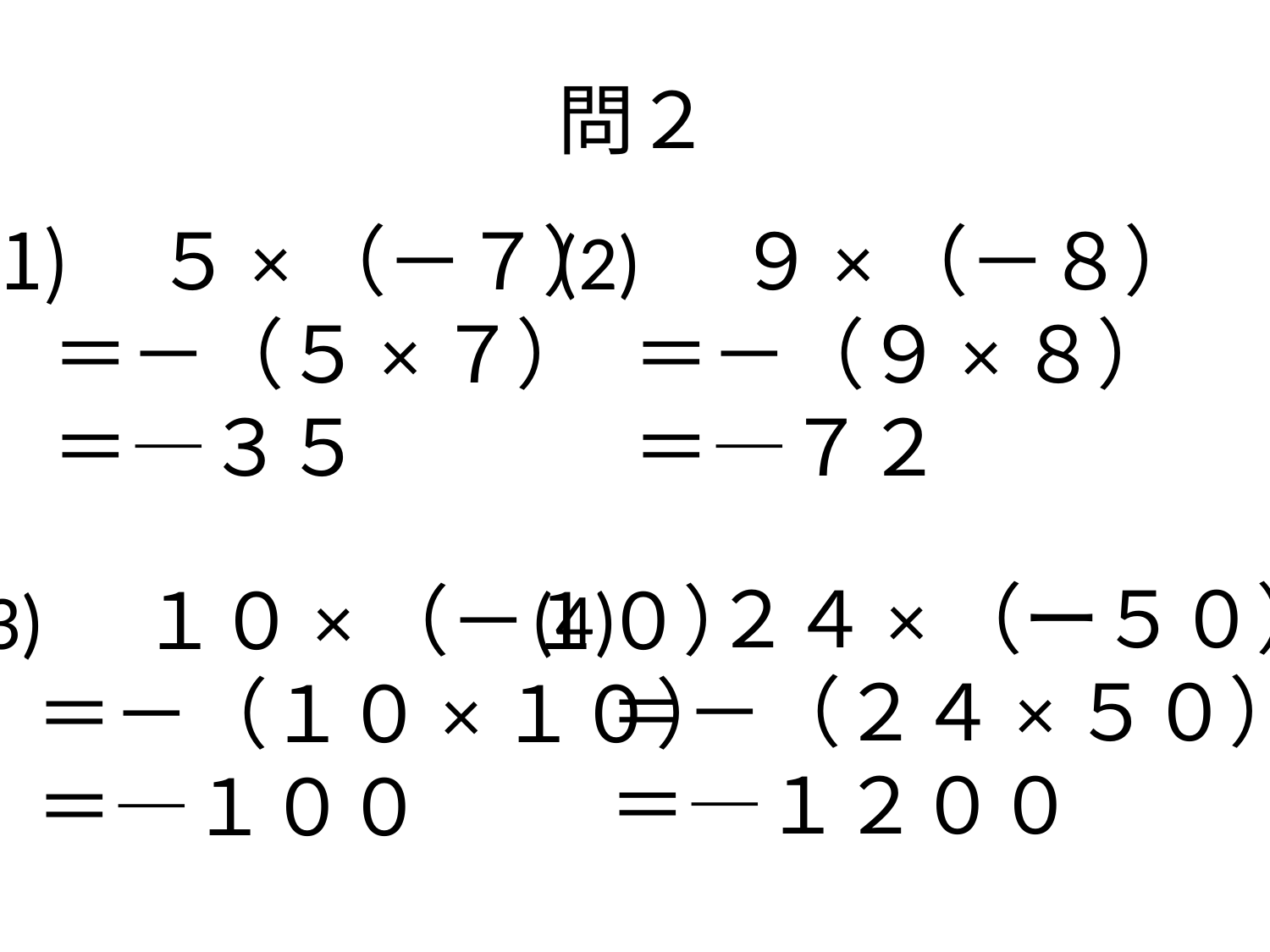

# 問２
　５×（－７）
　＝－（５×７）
　＝―３５
(2)　９×（－８）
　＝－（９×８）
　＝―７２
(4)　２４×（ー５０）
　＝－（２４×５０）
　＝―１２００
(3)　１０×（－１０）
　＝－（１０×１０）
　＝―１００